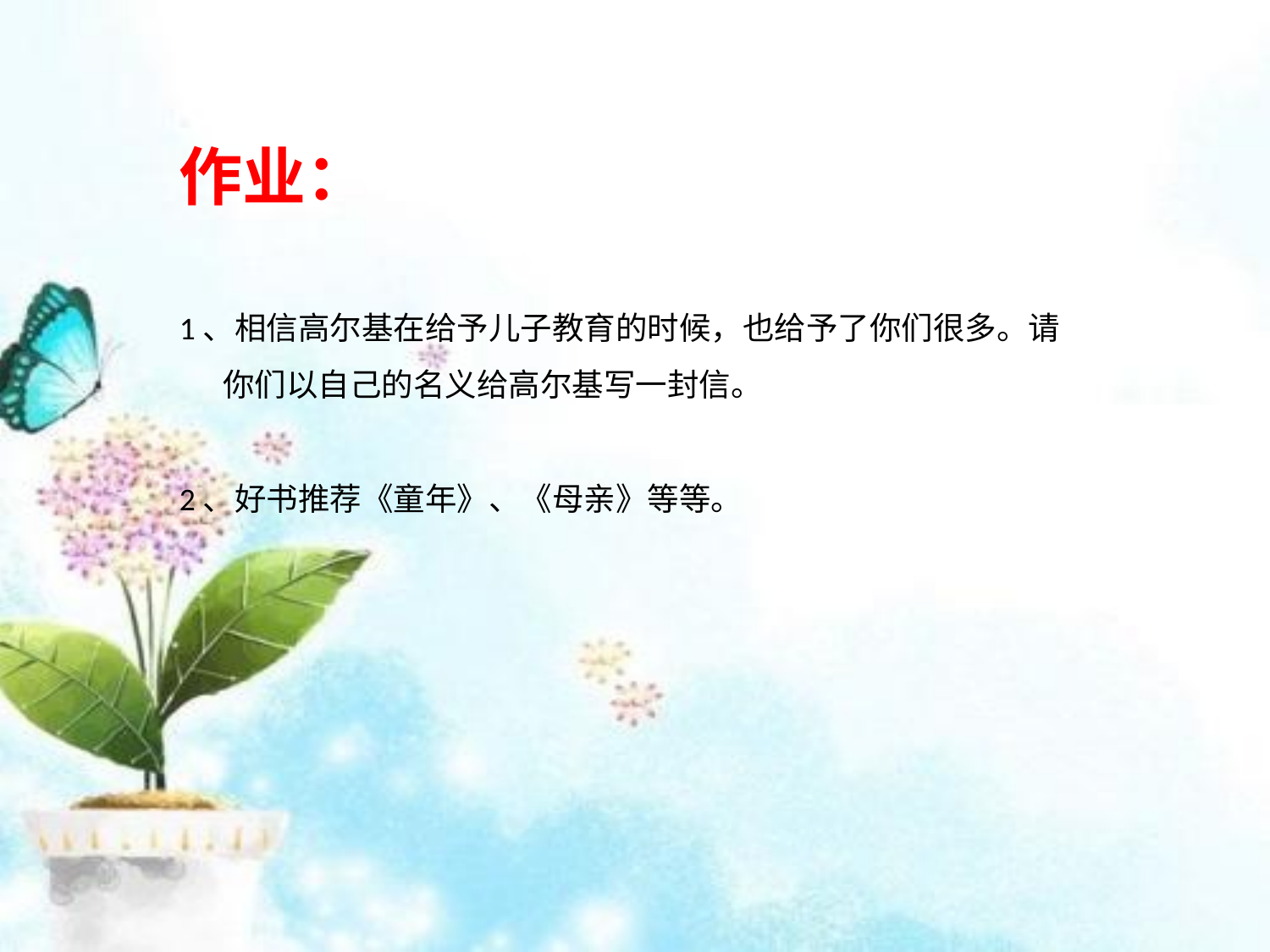

作业：

1、相信高尔基在给予儿子教育的时候，也给予了你们很多。请
     你们以自己的名义给高尔基写一封信。

2、好书推荐《童年》、《母亲》等等。